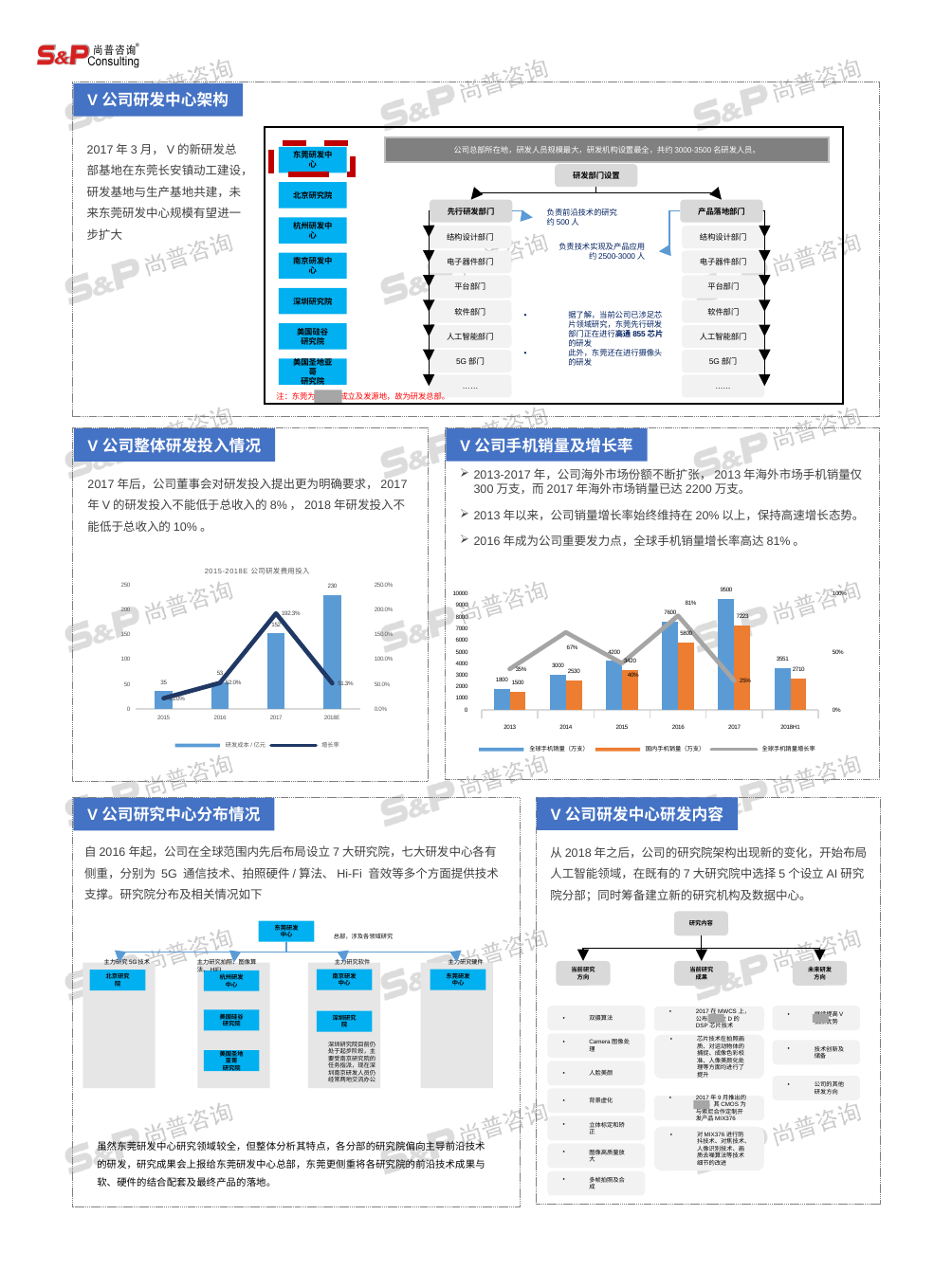

V公司研发中心架构

公司总部所在地，研发人员规模最大，研发机构设置最全，共约3000-3500名研发人员。

东莞研发中心
研发部门设置
北京研究院
先行研发部门
产品落地部门
负责前沿技术的研究
约500人
杭州研发中心
结构设计部门
结构设计部门
负责技术实现及产品应用
约2500-3000人
电子器件部门
电子器件部门
南京研发中心
平台部门
平台部门
深圳研究院
软件部门
软件部门
据了解，当前公司已涉足芯片领域研究，东莞先行研发部门正在进行高通855芯片的研发
此外，东莞还在进行摄像头的研发
美国硅谷
研究院
人工智能部门
人工智能部门
5G部门
5G部门
美国圣地亚哥
研究院
……
……
注：东莞为V公司成立及发源地，故为研发总部。
2017年3月，V的新研发总部基地在东莞长安镇动工建设，研发基地与生产基地共建，未来东莞研发中心规模有望进一步扩大

V公司手机销量及增长率
V公司整体研发投入情况
2013-2017年，公司海外市场份额不断扩张，2013年海外市场手机销量仅300万支，而2017年海外市场销量已达2200万支。
2013年以来，公司销量增长率始终维持在20%以上，保持高速增长态势。
2016年成为公司重要发力点，全球手机销量增长率高达81%。
2017年后，公司董事会对研发投入提出更为明确要求，2017年V的研发投入不能低于总收入的8%，2018年研发投入不能低于总收入的10%。

### Chart: 2015-2018E 公司研发费用投入

| Category | 研发成本/亿元 | 增长率 |
|---|---|---|
| 2015 | 35.0 | 0.21 |
| 2016 | 53.0 | 0.52 |
| 2017 | 152.0 | 1.923 |
| 2018E | 230.0 | 0.513 |

### Chart

| Category | 全球手机销量（万支） | 国内手机销量（万支） | 全球手机销量增长率 |
|---|---|---|---|
| 2013 | 1800.0 | 1500.0 | 0.35 |
| 2014 | 3000.0 | 2530.0 | 0.666 |
| 2015 | 4200.0 | 3420.0 | 0.4 |
| 2016 | 7600.0 | 5800.0 | 0.81 |
| 2017 | 9500.0 | 7223.0 | 0.25 |
| 2018H1 | 3551.0 | 2710.0 | None |

V公司研发中心研发内容
V公司研究中心分布情况
自2016年起，公司在全球范围内先后布局设立7大研究院，七大研发中心各有侧重，分别为 5G 通信技术、拍照硬件/算法、Hi-Fi 音效等多个方面提供技术支撑。研究院分布及相关情况如下
从2018年之后，公司的研究院架构出现新的变化，开始布局人工智能领域，在既有的7大研究院中选择5个设立AI研究院分部；同时筹备建立新的研究机构及数据中心。
研究内容
当前研究方向
当前研究成果
未来研发方向
双摄算法
继续提高V拍照优势
2017在MWCS上，公布V独立D的DSP芯片技术
Camera图像处理
芯片技术在拍照画质、对运动物体的捕捉、成像色彩校准、人像美颜化处理等方面均进行了提升
技术创新及储备
人脸美颜
公司的其他研发方向
背景虚化
2017年9月推出的X9s，其CMOS为与索尼合作定制开发产品MIX376
立体标定和矫正
对MIX376进行防抖技术、对焦技术、人像识别技术、画质去噪算法等技术细节的改进
图像高质量放大
多帧拍照及合成
东莞研发中心
总部，涉及各领域研究
主力研究5G技术
主力研究软件
主力研究硬件
主力研究拍照、图像算法、HIFI

南京研发中心
东莞研发中心
北京研究院
杭州研发中心
美国硅谷
研究院
深圳研究院
深圳研究院目前仍处于起步阶段，主要受南京研究院的任务指派，现在深圳南京研发人员仍经常两地交流办公
美国圣地亚哥
研究院
虽然东莞研发中心研究领域较全，但整体分析其特点，各分部的研究院偏向主导前沿技术的研发，研究成果会上报给东莞研发中心总部，东莞更侧重将各研究院的前沿技术成果与软、硬件的结合配套及最终产品的落地。